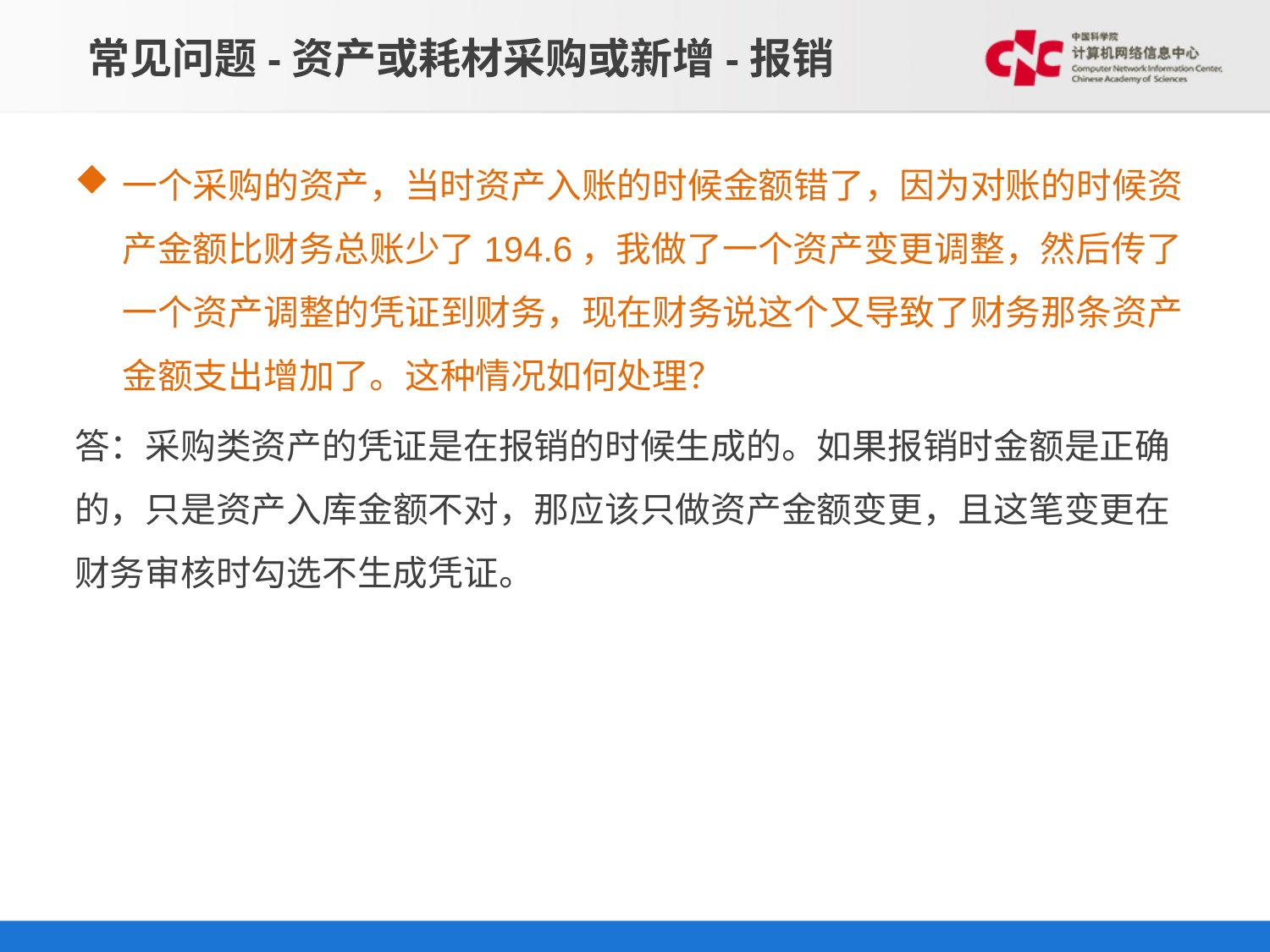

# 常见问题-资产或耗材采购或新增-报销
一个采购的资产，当时资产入账的时候金额错了，因为对账的时候资产金额比财务总账少了194.6，我做了一个资产变更调整，然后传了一个资产调整的凭证到财务，现在财务说这个又导致了财务那条资产金额支出增加了。这种情况如何处理？
答：采购类资产的凭证是在报销的时候生成的。如果报销时金额是正确的，只是资产入库金额不对，那应该只做资产金额变更，且这笔变更在财务审核时勾选不生成凭证。